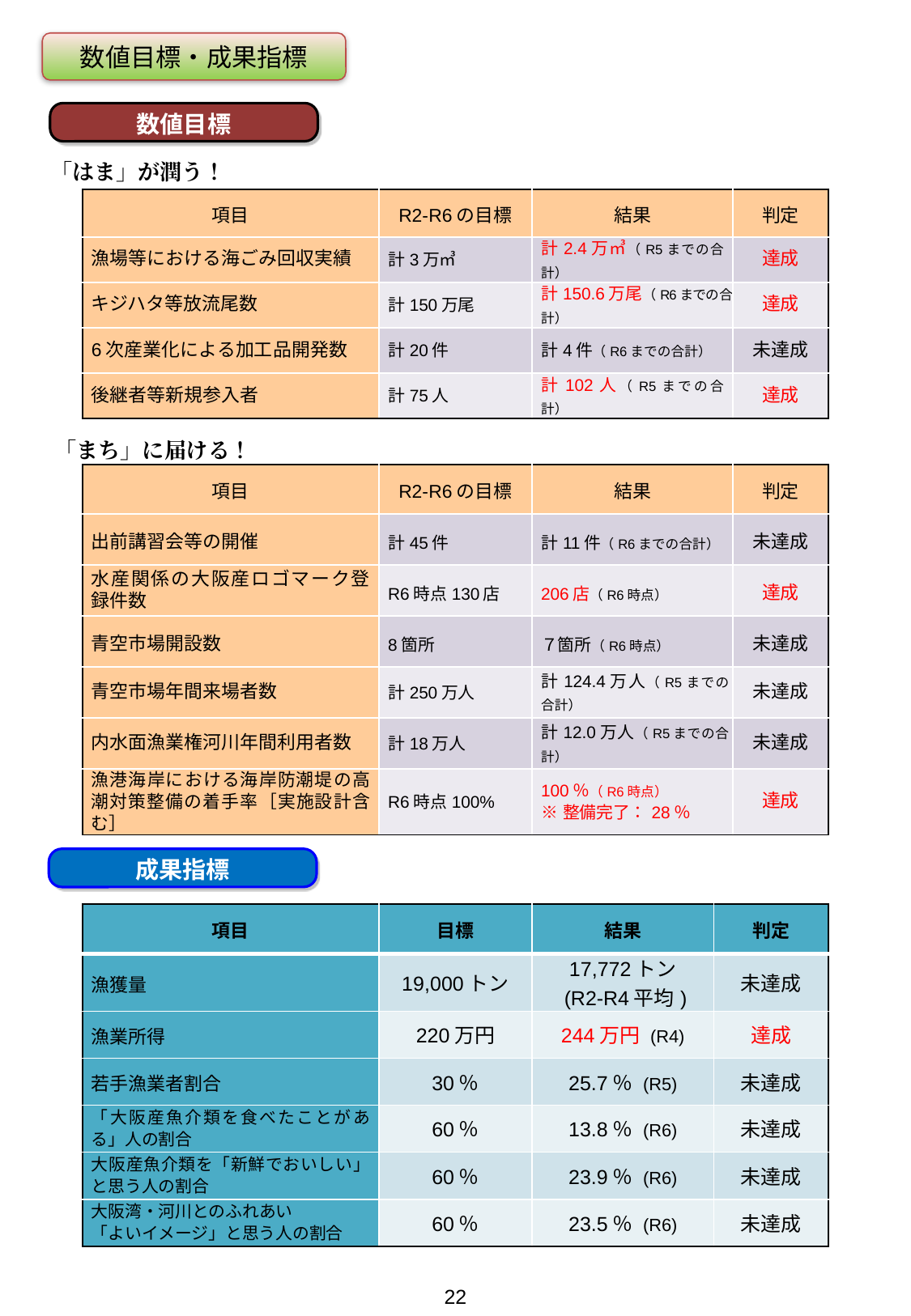

数値目標・成果指標
数値目標
「はま」が潤う！
| 項目 | R2-R6の目標 | 結果 | 判定 |
| --- | --- | --- | --- |
| 漁場等における海ごみ回収実績 | 計3万㎥ | 計2.4万㎥（R5までの合計） | 達成 |
| キジハタ等放流尾数 | 計150万尾 | 計150.6万尾（R6までの合計） | 達成 |
| 6次産業化による加工品開発数 | 計20件 | 計4件（R6までの合計） | 未達成 |
| 後継者等新規参入者 | 計75人 | 計102人（R5までの合計） | 達成 |
「まち」に届ける！
| 項目 | R2-R6の目標 | 結果 | 判定 |
| --- | --- | --- | --- |
| 出前講習会等の開催 | 計45件 | 計11件（R6までの合計） | 未達成 |
| 水産関係の大阪産ロゴマーク登録件数 | R6時点130店 | 206店（R6時点） | 達成 |
| 青空市場開設数 | 8箇所 | ７箇所（R6時点） | 未達成 |
| 青空市場年間来場者数 | 計250万人 | 計124.4万人（R5までの合計） | 未達成 |
| 内水面漁業権河川年間利用者数 | 計18万人 | 計12.0万人（R5までの合計） | 未達成 |
| 漁港海岸における海岸防潮堤の高潮対策整備の着手率［実施設計含む］ | R6時点100% | 100％（R6時点） ※整備完了：28％ | 達成 |
成果指標
| 項目 | 目標 | 結果 | 判定 |
| --- | --- | --- | --- |
| 漁獲量 | 19,000トン | 17,772トン (R2-R4平均) | 未達成 |
| 漁業所得 | 220万円 | 244万円 (R4) | 達成 |
| 若手漁業者割合 | 30％ | 25.7％ (R5) | 未達成 |
| 「大阪産魚介類を食べたことがある」人の割合 | 60％ | 13.8％ (R6) | 未達成 |
| 大阪産魚介類を「新鮮でおいしい」と思う人の割合 | 60％ | 23.9％ (R6) | 未達成 |
| 大阪湾・河川とのふれあい 「よいイメージ」と思う人の割合 | 60％ | 23.5％ (R6) | 未達成 |
22